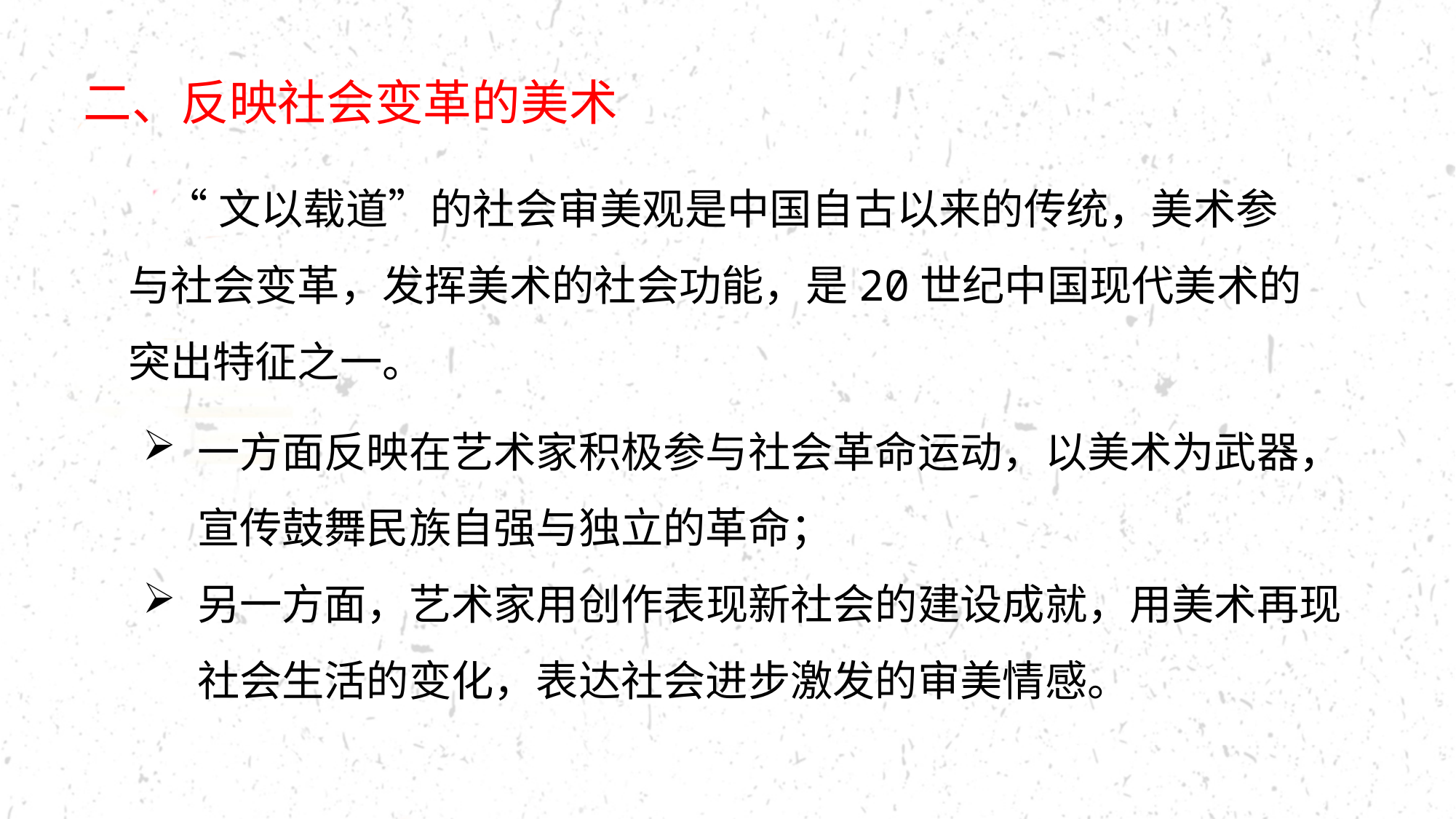

# 二、反映社会变革的美术
    “文以载道”的社会审美观是中国自古以来的传统，美术参与社会变革，发挥美术的社会功能，是20世纪中国现代美术的突出特征之一。
一方面反映在艺术家积极参与社会革命运动，以美术为武器，宣传鼓舞民族自强与独立的革命；
另一方面，艺术家用创作表现新社会的建设成就，用美术再现社会生活的变化，表达社会进步激发的审美情感。